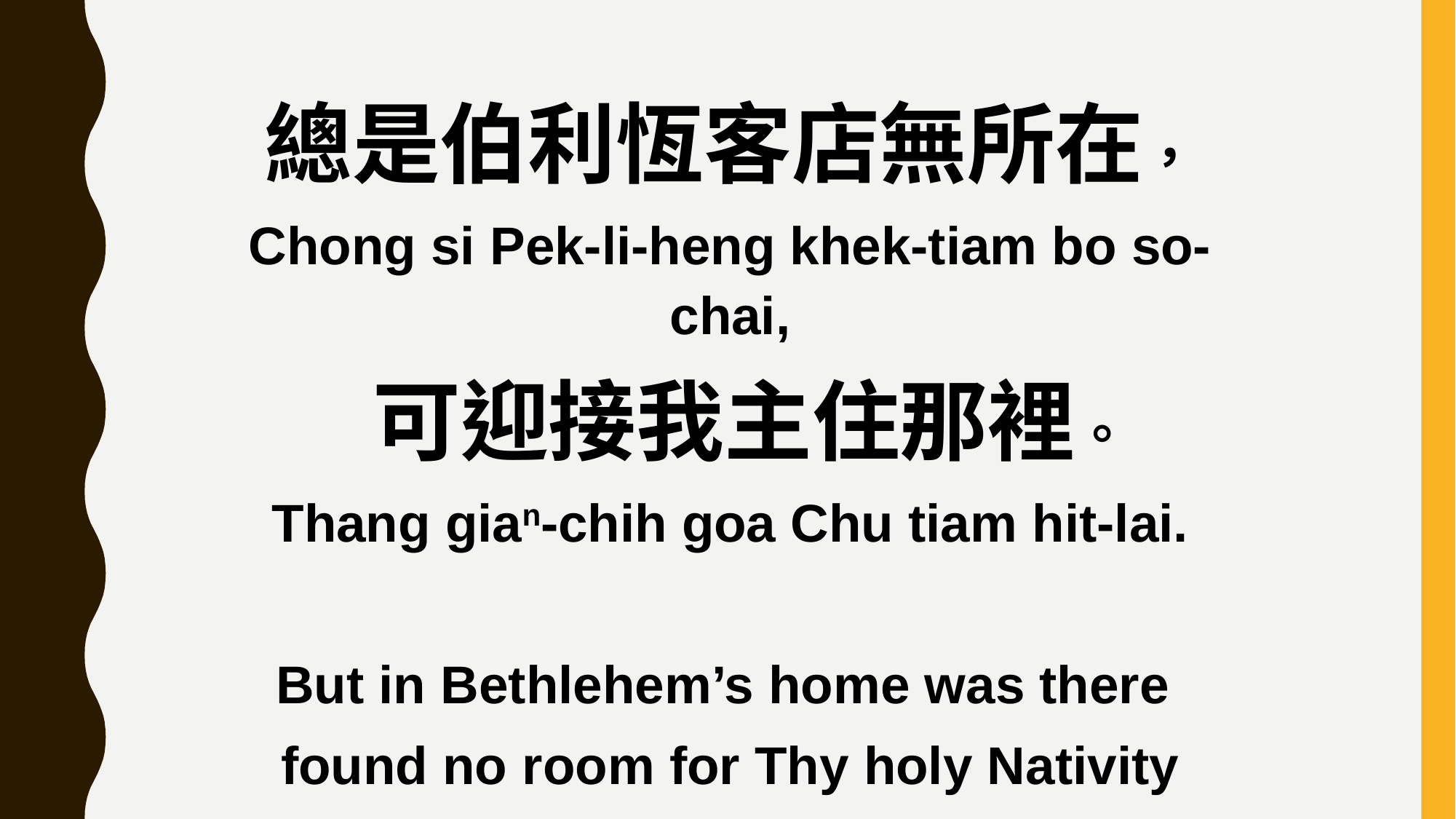

總是伯利恆客店無所在，
Chong si Pek-li-heng khek-tiam bo so-chai,
 可迎接我主住那裡。
Thang gian-chih goa Chu tiam hit-lai.

But in Bethlehem’s home was there
found no room for Thy holy Nativity